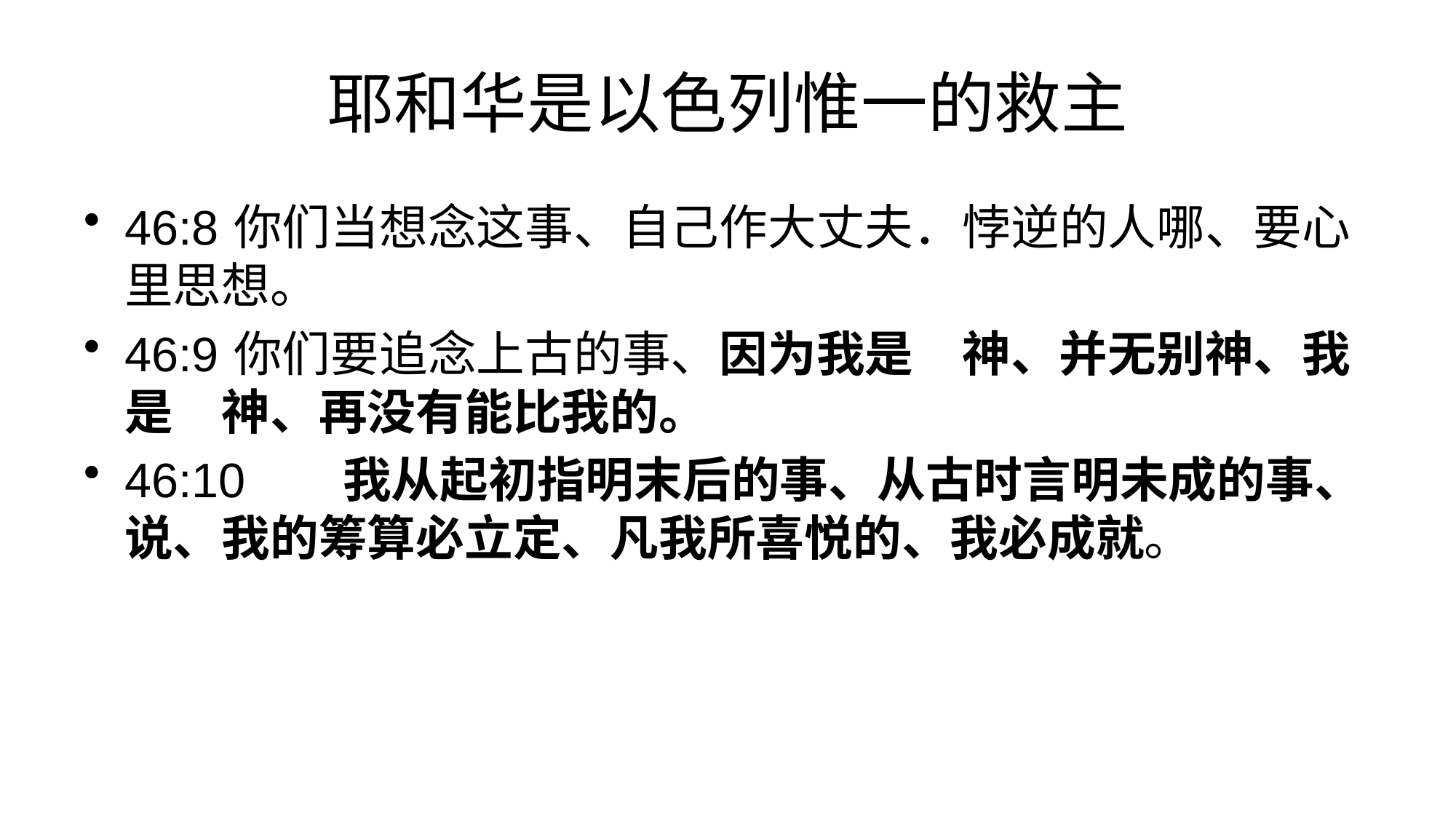

# 耶和华是以色列惟一的救主
46:8	你们当想念这事、自己作大丈夫．悖逆的人哪、要心里思想。
46:9	你们要追念上古的事、因为我是　神、并无别神、我是　神、再没有能比我的。
46:10	我从起初指明末后的事、从古时言明未成的事、说、我的筹算必立定、凡我所喜悦的、我必成就。